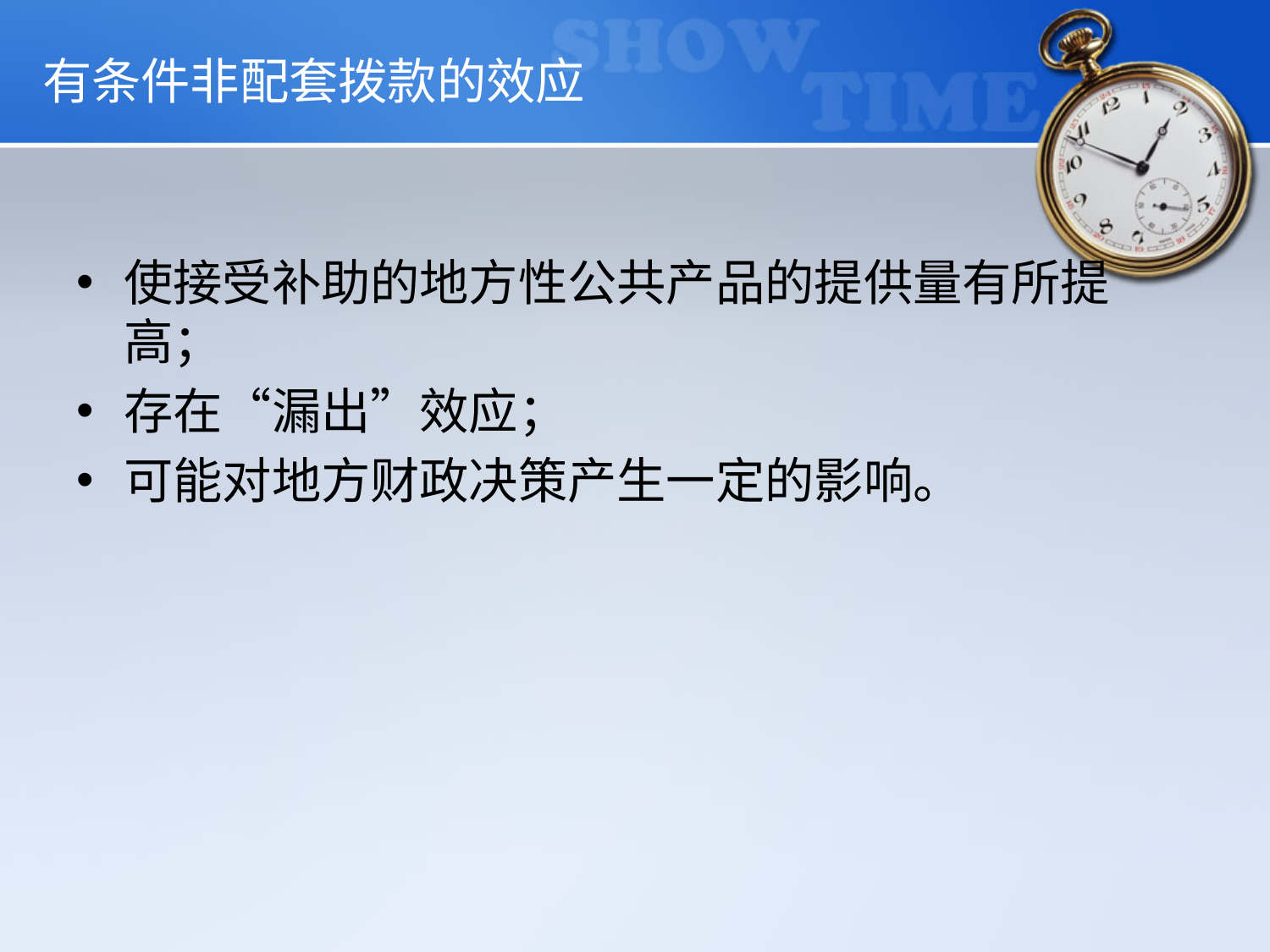

# 有条件非配套拨款的效应
使接受补助的地方性公共产品的提供量有所提高；
存在“漏出”效应；
可能对地方财政决策产生一定的影响。